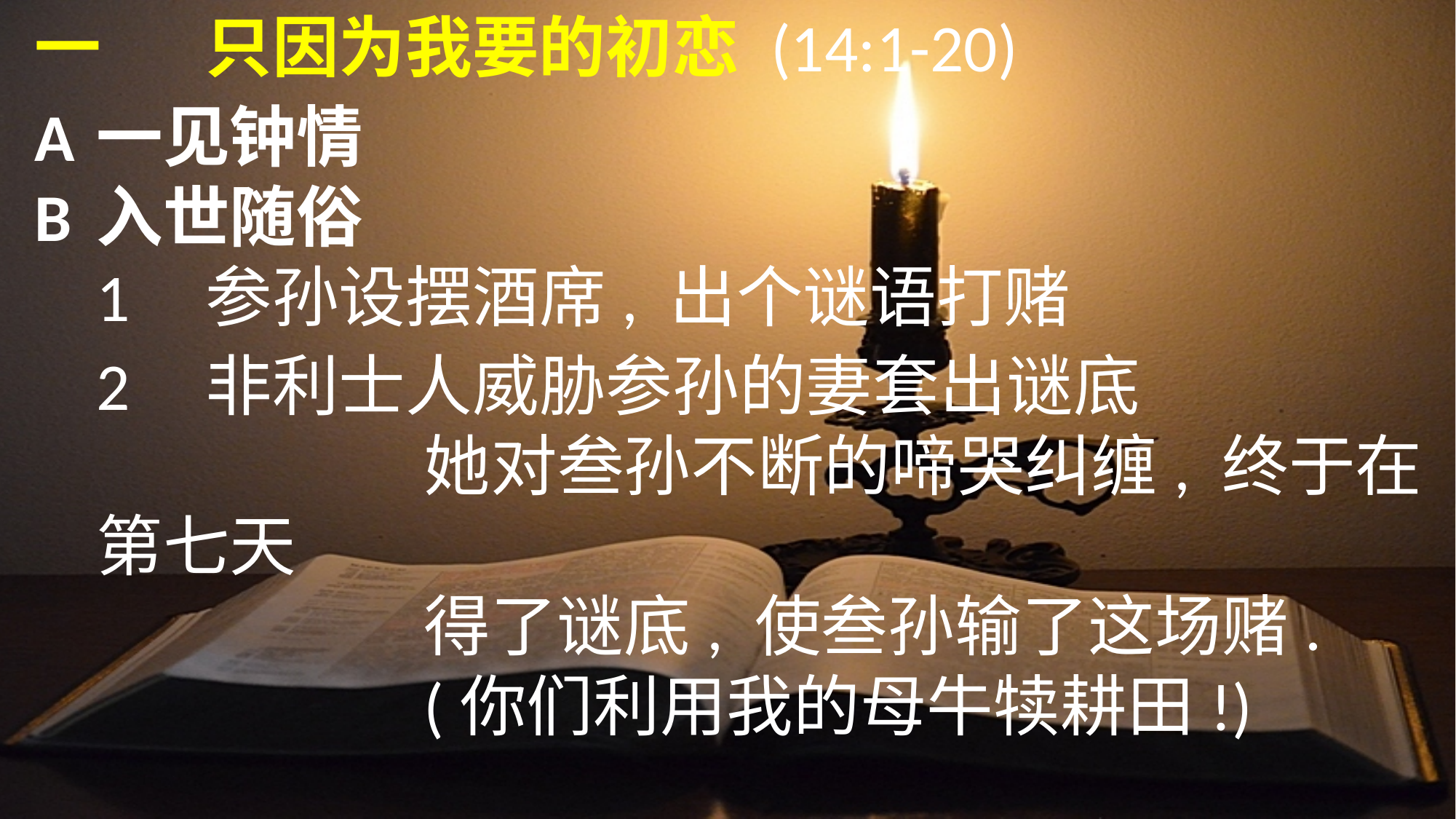

一	只因为我要的初恋 (14:1-20)
A	一见钟情
B	入世随俗
	1	参孙设摆酒席, 出个谜语打赌
	2	非利士人威胁参孙的妻套出谜底
				她对叁孙不断的啼哭纠缠, 终于在第七天
				得了谜底, 使叁孙输了这场赌.
				(你们利用我的母牛犊耕田!)